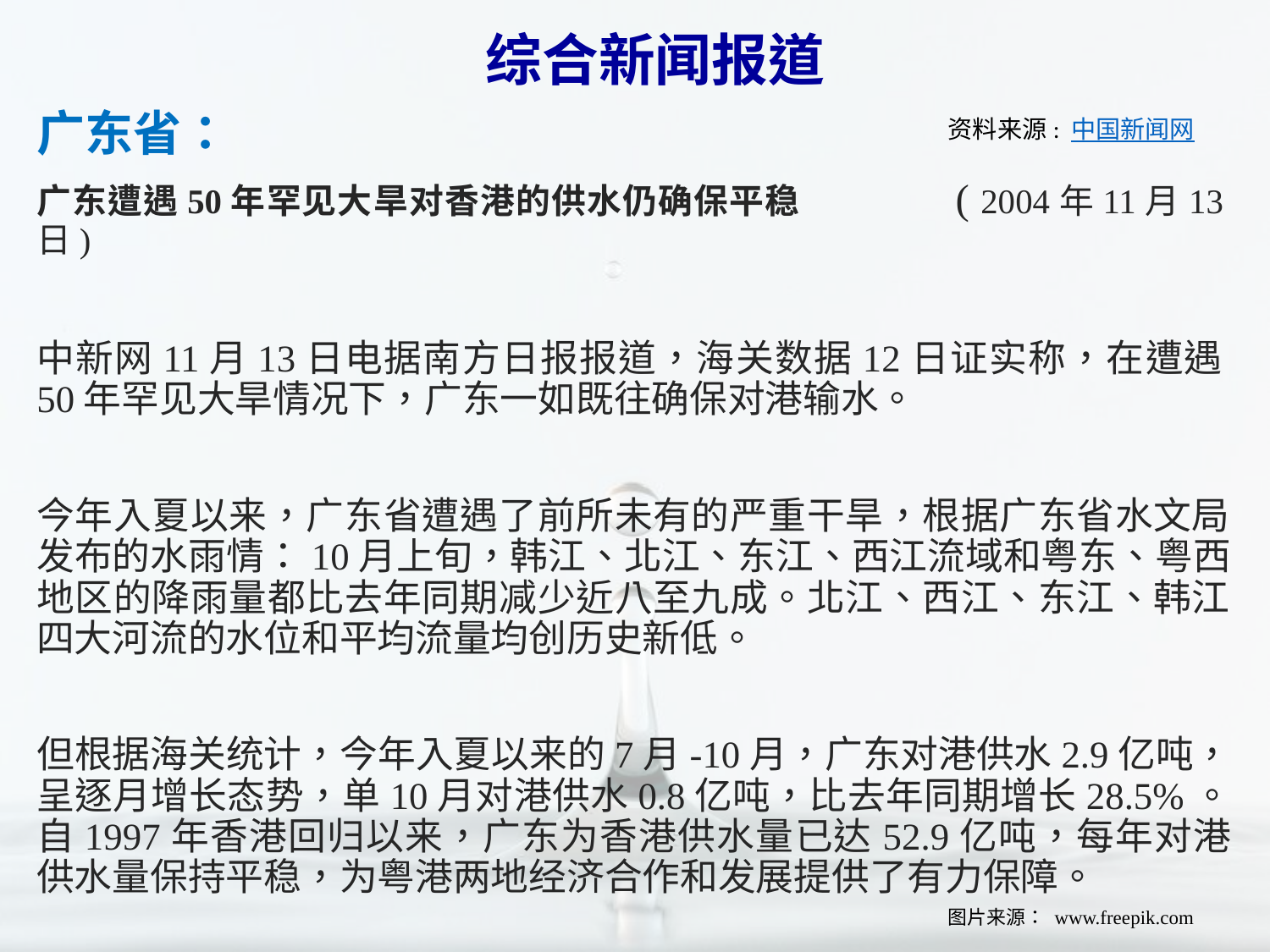

综合新闻报道
广东省：
广东遭遇50年罕见大旱对香港的供水仍确保平稳              ( 2004年11月13日)

中新网11月13日电据南方日报报道，海关数据12日证实称，在遭遇50年罕见大旱情况下，广东一如既往确保对港输水。

今年入夏以来，广东省遭遇了前所未有的严重干旱，根据广东省水文局发布的水雨情：10月上旬，韩江、北江、东江、西江流域和粤东、粤西地区的降雨量都比去年同期减少近八至九成。北江、西江、东江、韩江四大河流的水位和平均流量均创历史新低。

但根据海关统计，今年入夏以来的7月-10月，广东对港供水2.9亿吨，呈逐月增长态势，单10月对港供水0.8亿吨，比去年同期增长28.5%。自1997年香港回归以来，广东为香港供水量已达52.9亿吨，每年对港供水量保持平稳，为粤港两地经济合作和发展提供了有力保障。
资料来源: 中国新闻网
图片来源： www.freepik.com